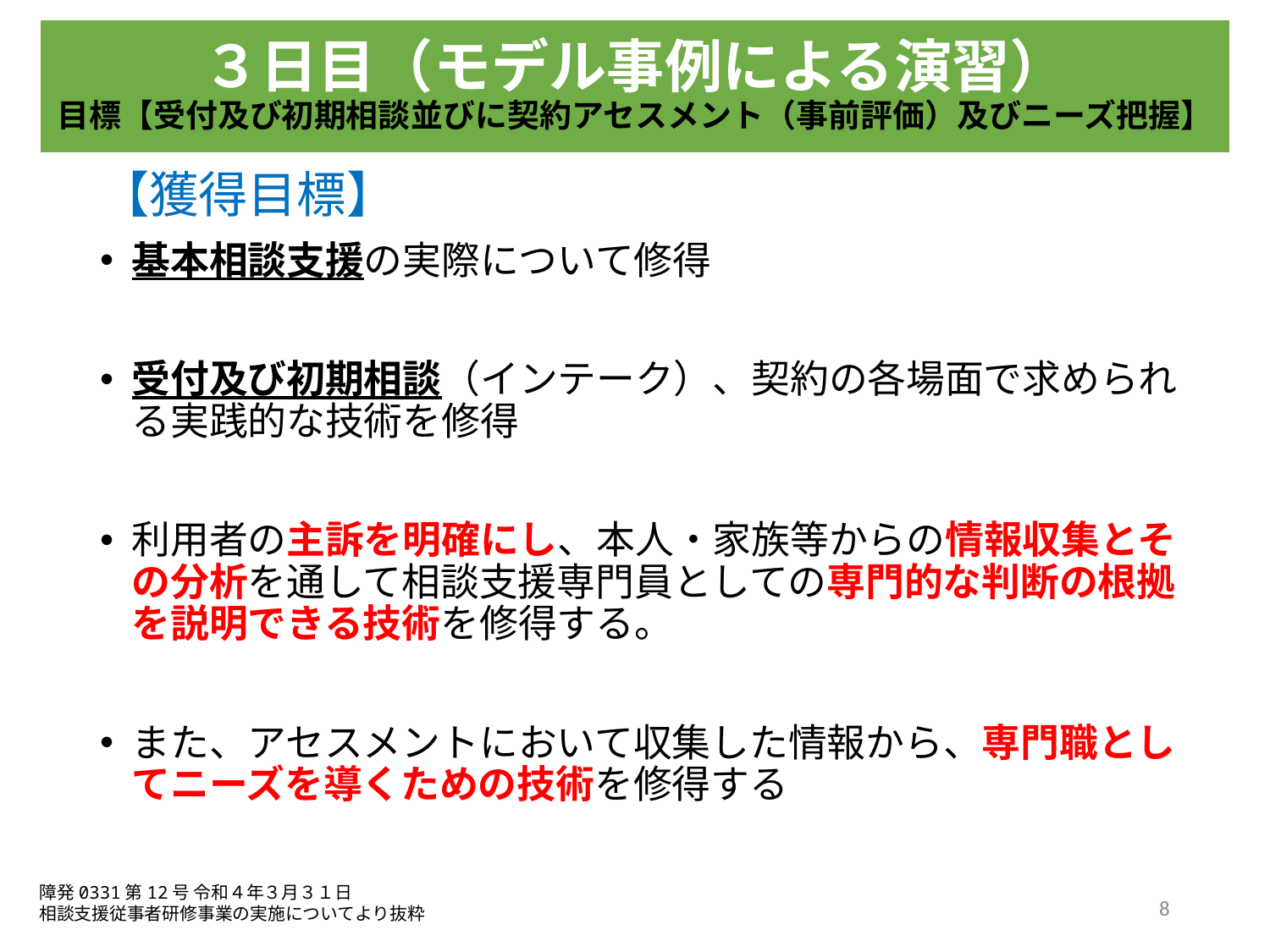

# ３日目（モデル事例による演習） 目標【受付及び初期相談並びに契約アセスメント（事前評価）及びニーズ把握】
【獲得目標】
基本相談支援の実際について修得

受付及び初期相談（インテーク）、契約の各場面で求められる実践的な技術を修得

利用者の主訴を明確にし、本人・家族等からの情報収集とその分析を通して相談支援専門員としての専門的な判断の根拠を説明できる技術を修得する。

また、アセスメントにおいて収集した情報から、専門職としてニーズを導くための技術を修得する

障発0331第12号 令和４年３月３１日
相談支援従事者研修事業の実施についてより抜粋
8